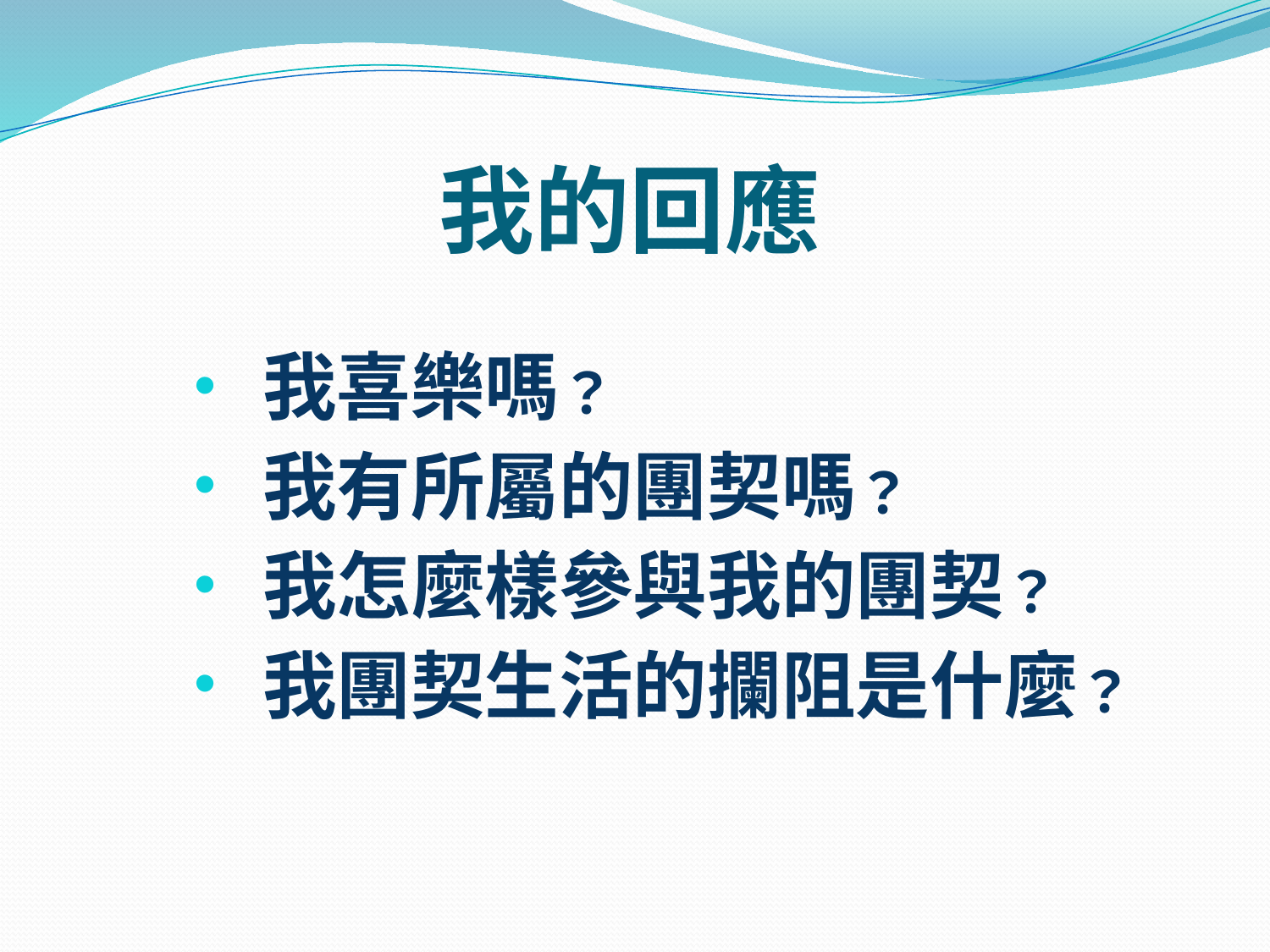

# 我的回應
 我喜樂嗎？
 我有所屬的團契嗎？
 我怎麼樣參與我的團契？
 我團契生活的攔阻是什麼？